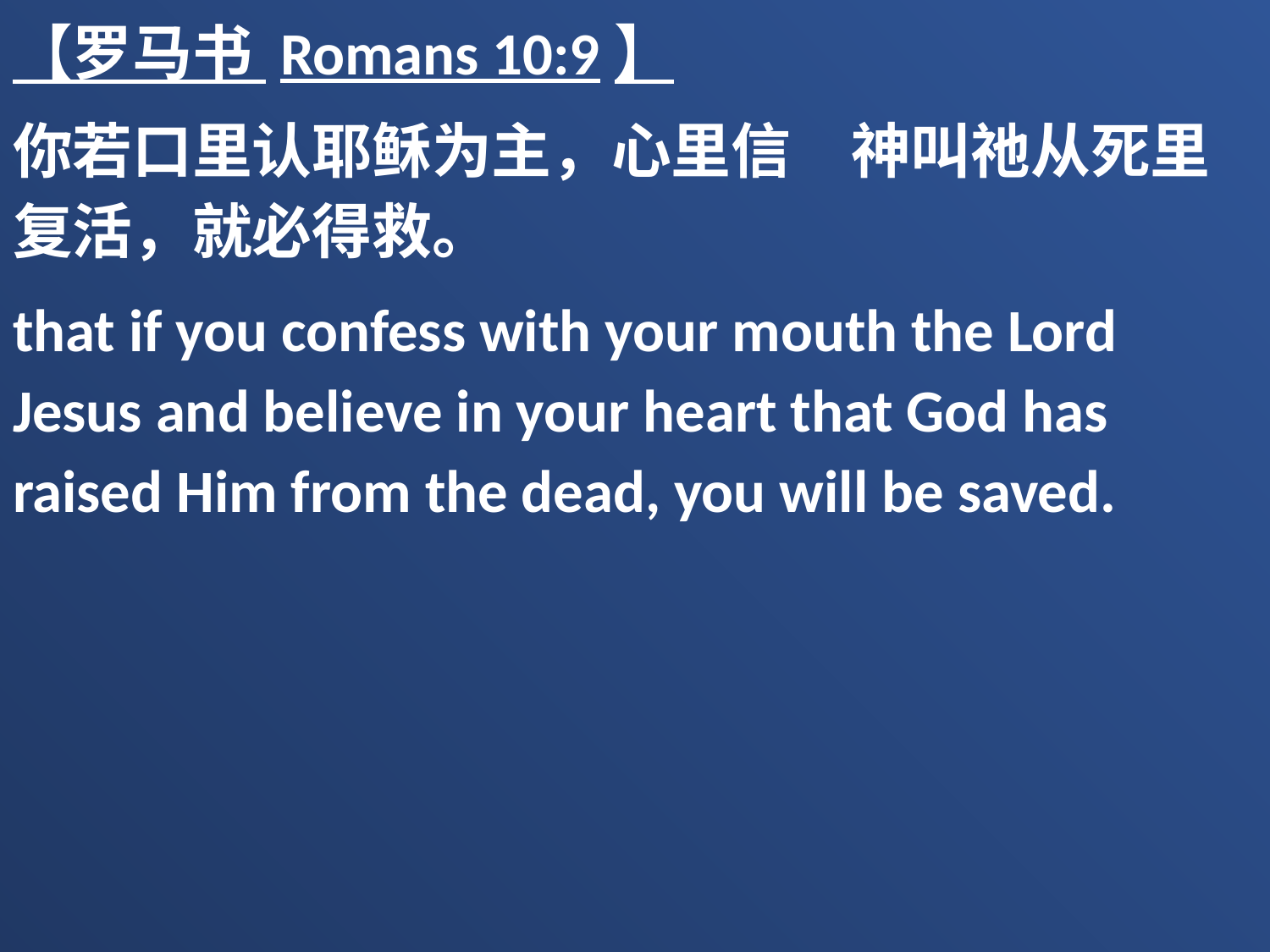

【罗马书 Romans 10:9】
你若口里认耶稣为主，心里信　神叫祂从死里复活，就必得救。
that if you confess with your mouth the Lord Jesus and believe in your heart that God has raised Him from the dead, you will be saved.